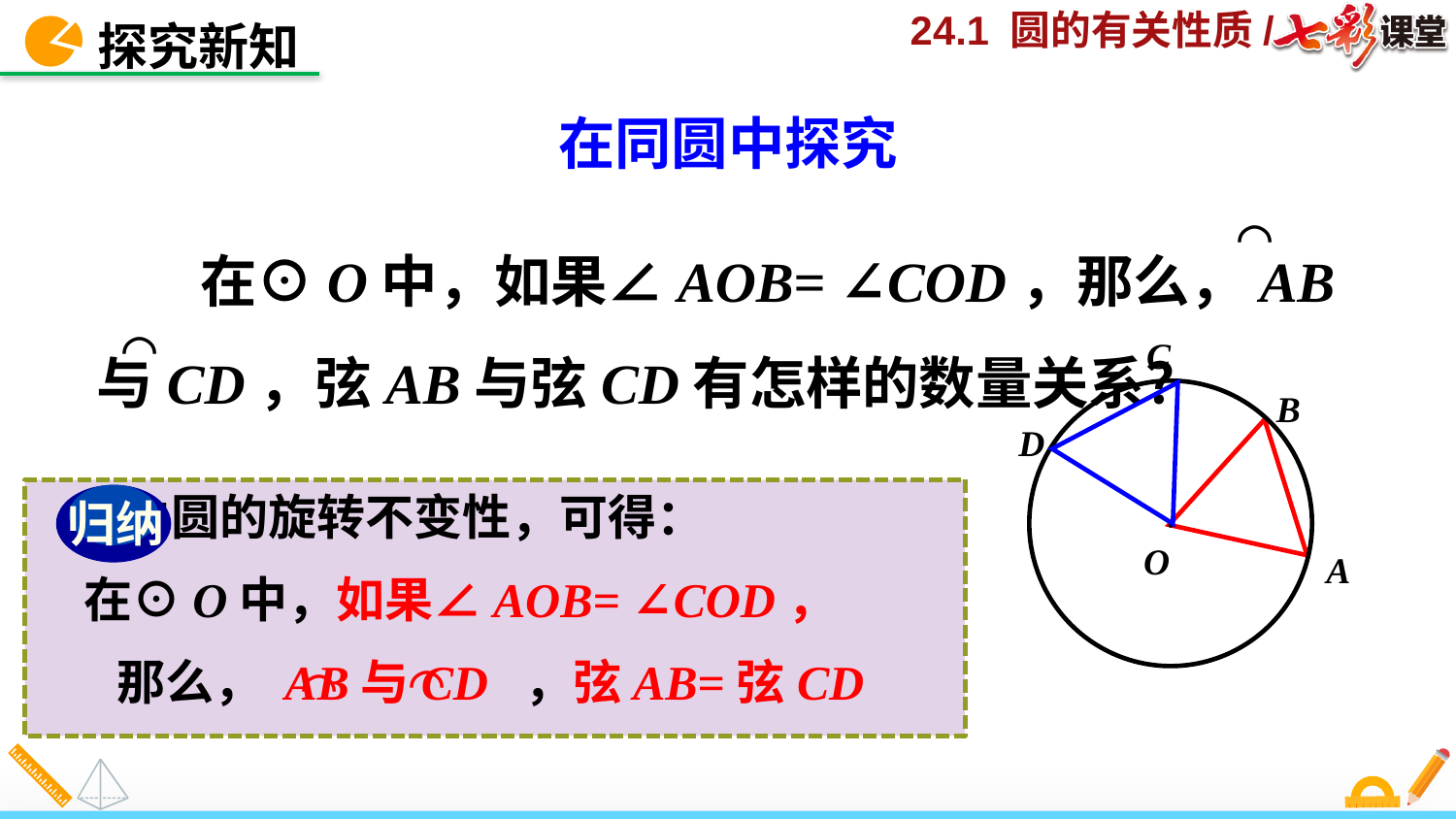

探究新知

在同圆中探究
⌒
       在⊙O中，如果∠AOB= ∠COD，那么，AB与CD，弦AB与弦CD有怎样的数量关系？
⌒
C
B
·

D

O
A
         由圆的旋转不变性，可得：
   在⊙O中，如果∠AOB= ∠COD，
      那么， AB与CD  ，弦AB=弦CD

归纳
⌒
⌒